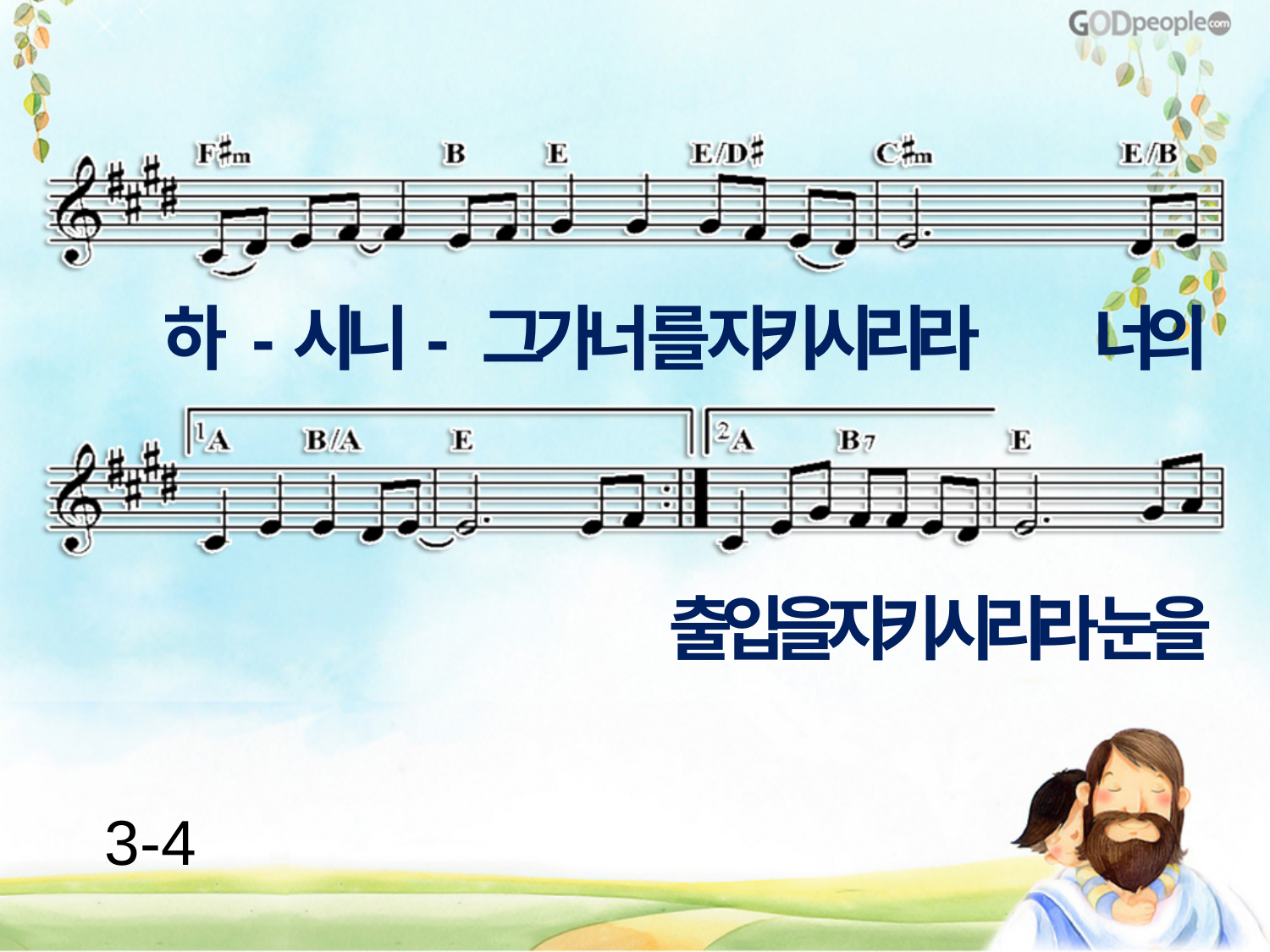

하 -시니-  그가너 를 지키시리라                 너의
출입을지키시리라 눈을
3-4